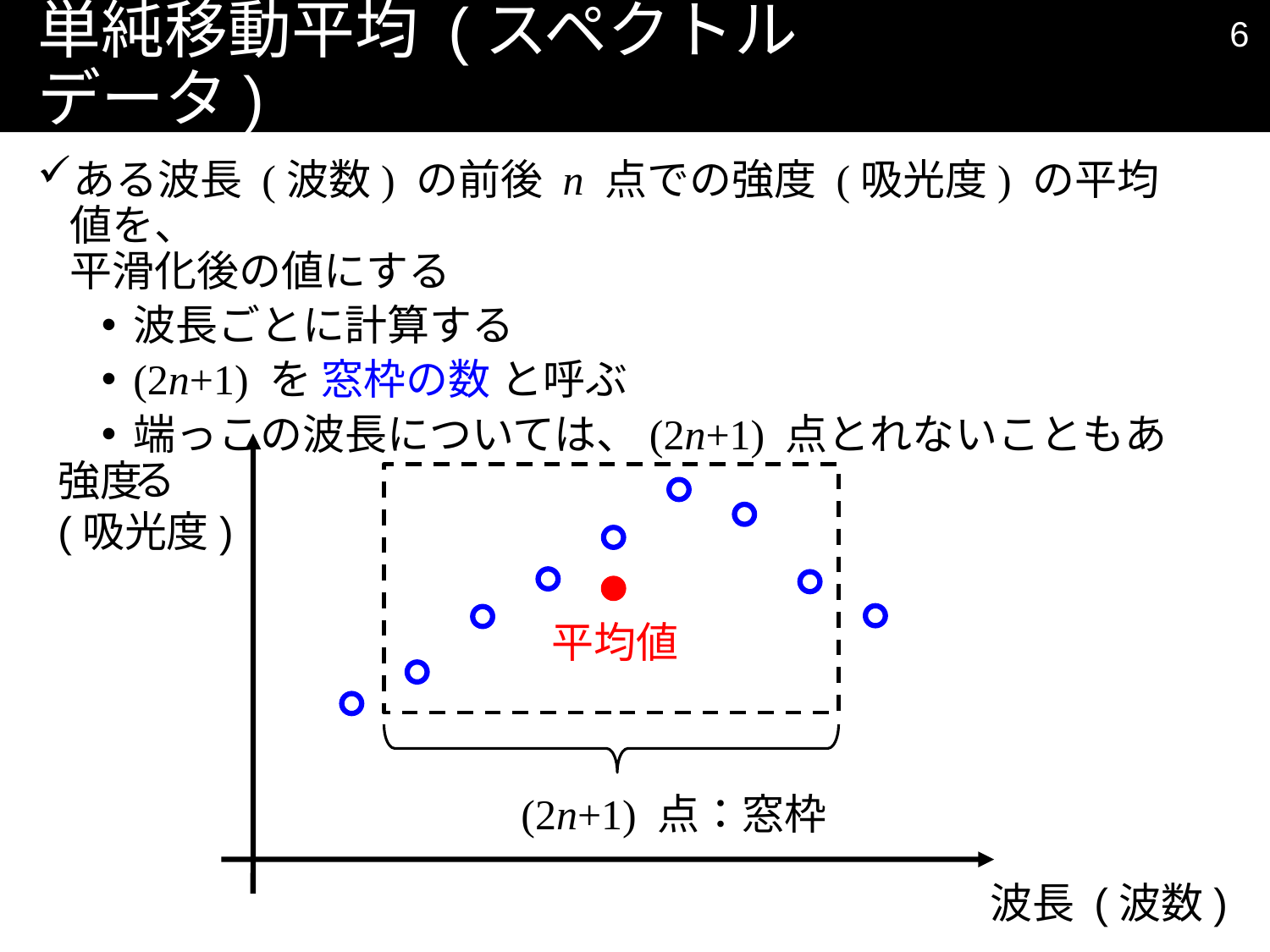

6
# 単純移動平均 (スペクトルデータ)
ある波長 (波数) の前後 n 点での強度 (吸光度) の平均値を、
平滑化後の値にする
波長ごとに計算する
(2n+1) を 窓枠の数 と呼ぶ
端っこの波長については、(2n+1) 点とれないこともある

強度
(吸光度)

平均値

(2n+1) 点：窓枠
波長 (波数)